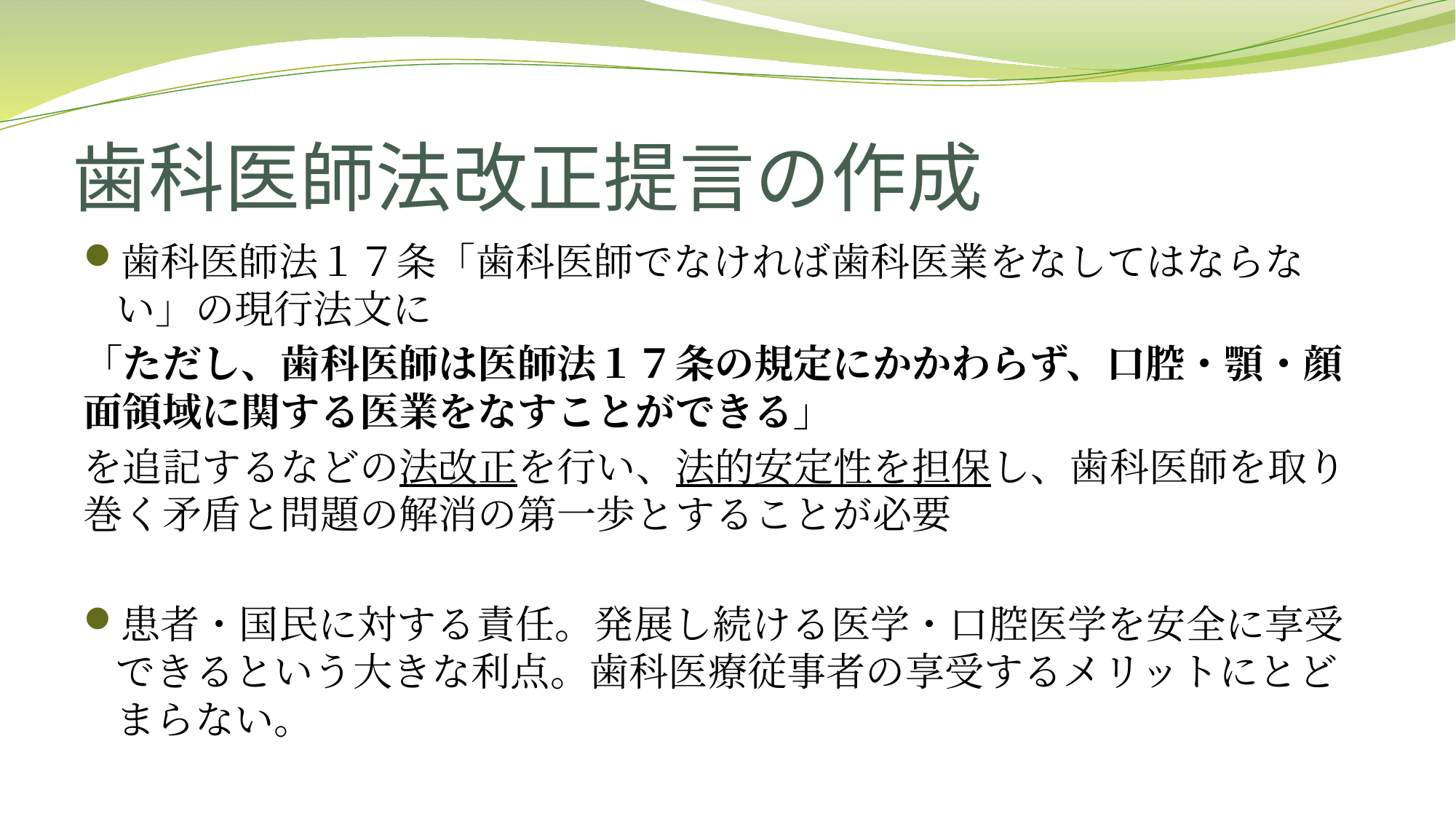

# 歯科医師法改正提言の作成
歯科医師法１７条「歯科医師でなければ歯科医業をなしてはならない」の現行法文に
「ただし、歯科医師は医師法１７条の規定にかかわらず、口腔・顎・顔面領域に関する医業をなすことができる」
を追記するなどの法改正を行い、法的安定性を担保し、歯科医師を取り巻く矛盾と問題の解消の第一歩とすることが必要

患者・国民に対する責任。発展し続ける医学・口腔医学を安全に享受できるという大きな利点。歯科医療従事者の享受するメリットにとどまらない。